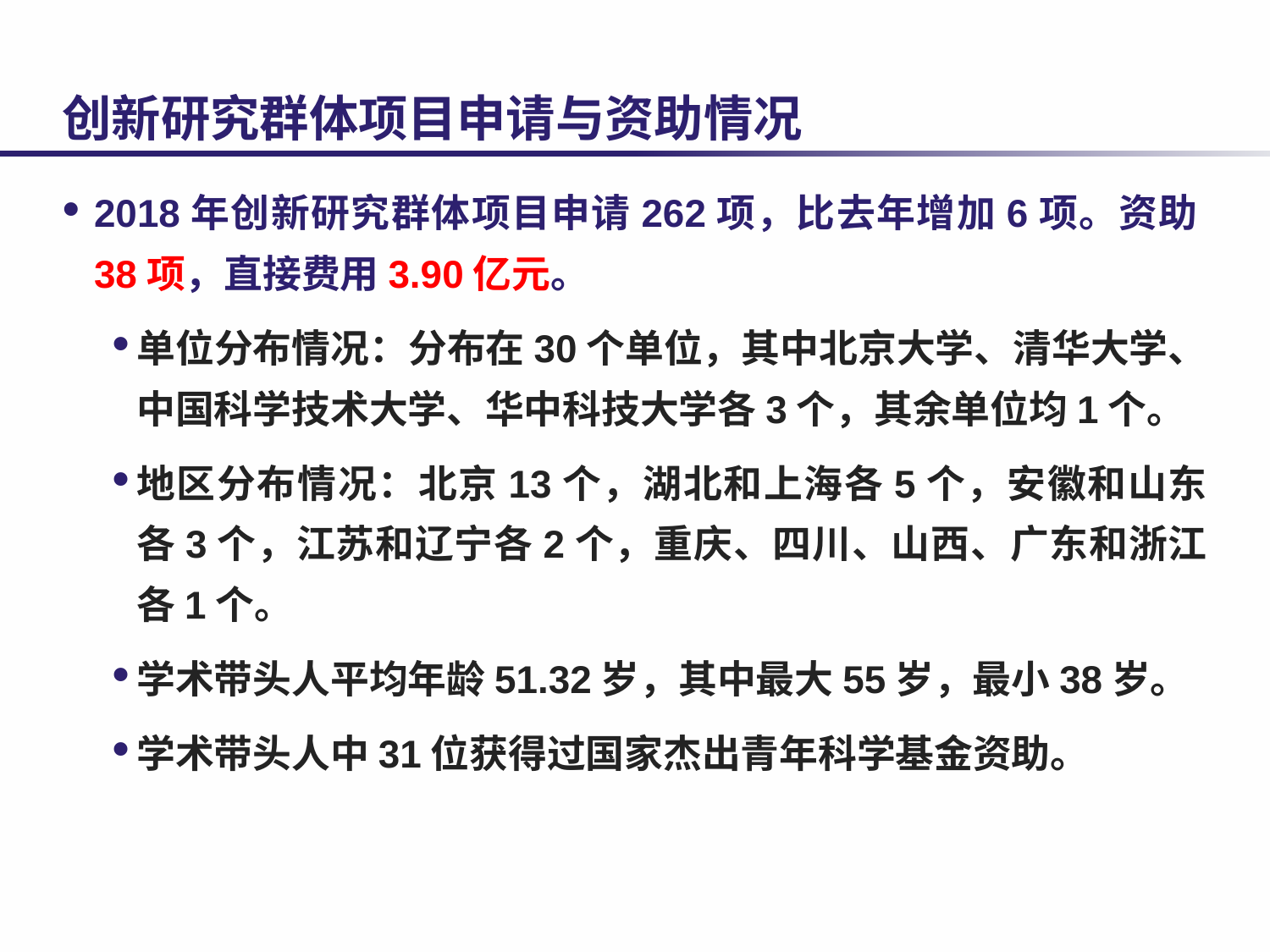

# 创新研究群体项目申请与资助情况
2018年创新研究群体项目申请262项，比去年增加6项。资助38项，直接费用3.90亿元。
单位分布情况：分布在30个单位，其中北京大学、清华大学、中国科学技术大学、华中科技大学各3个，其余单位均1个。
地区分布情况：北京13个，湖北和上海各5个，安徽和山东各3个，江苏和辽宁各2个，重庆、四川、山西、广东和浙江各1个。
学术带头人平均年龄51.32岁，其中最大55岁，最小38岁。
学术带头人中31位获得过国家杰出青年科学基金资助。